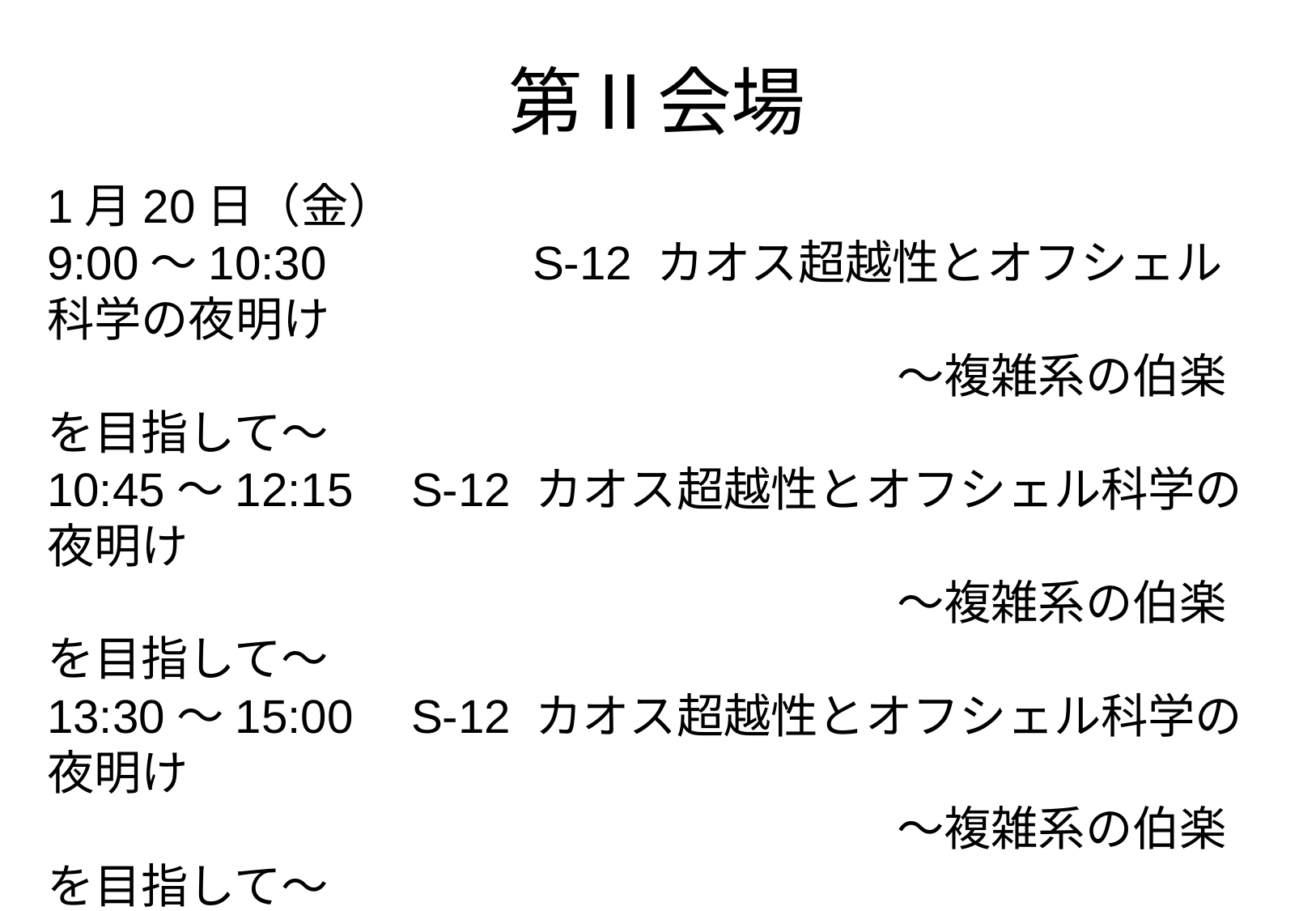

# 第Ⅱ会場
1月20日（金）
9:00～10:30		S-12 カオス超越性とオフシェル科学の夜明け
							～複雑系の伯楽を目指して～
10:45～12:15	S-12 カオス超越性とオフシェル科学の夜明け
							～複雑系の伯楽を目指して～
13:30～15:00	S-12 カオス超越性とオフシェル科学の夜明け
							～複雑系の伯楽を目指して～
15:15～17:15	S-12 カオス超越性とオフシェル科学の夜明け
							～複雑系の伯楽を目指して～